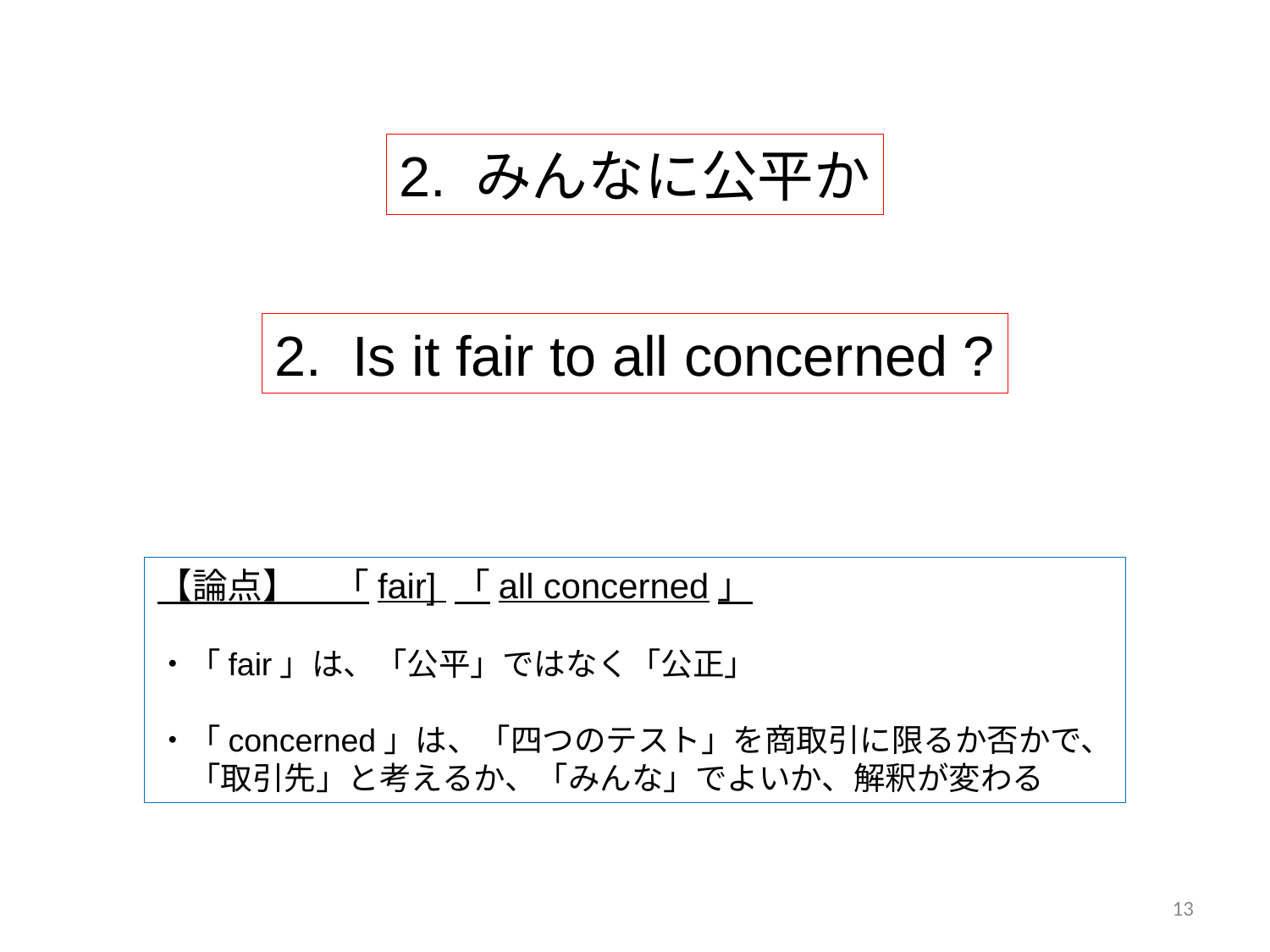

2. みんなに公平か
2.  Is it fair to all concerned ?
【論点】　「fair] 「all concerned」

・「fair」は、「公平」ではなく「公正」

・「concerned」は、「四つのテスト」を商取引に限るか否かで、
　「取引先」と考えるか、「みんな」でよいか、解釈が変わる
13